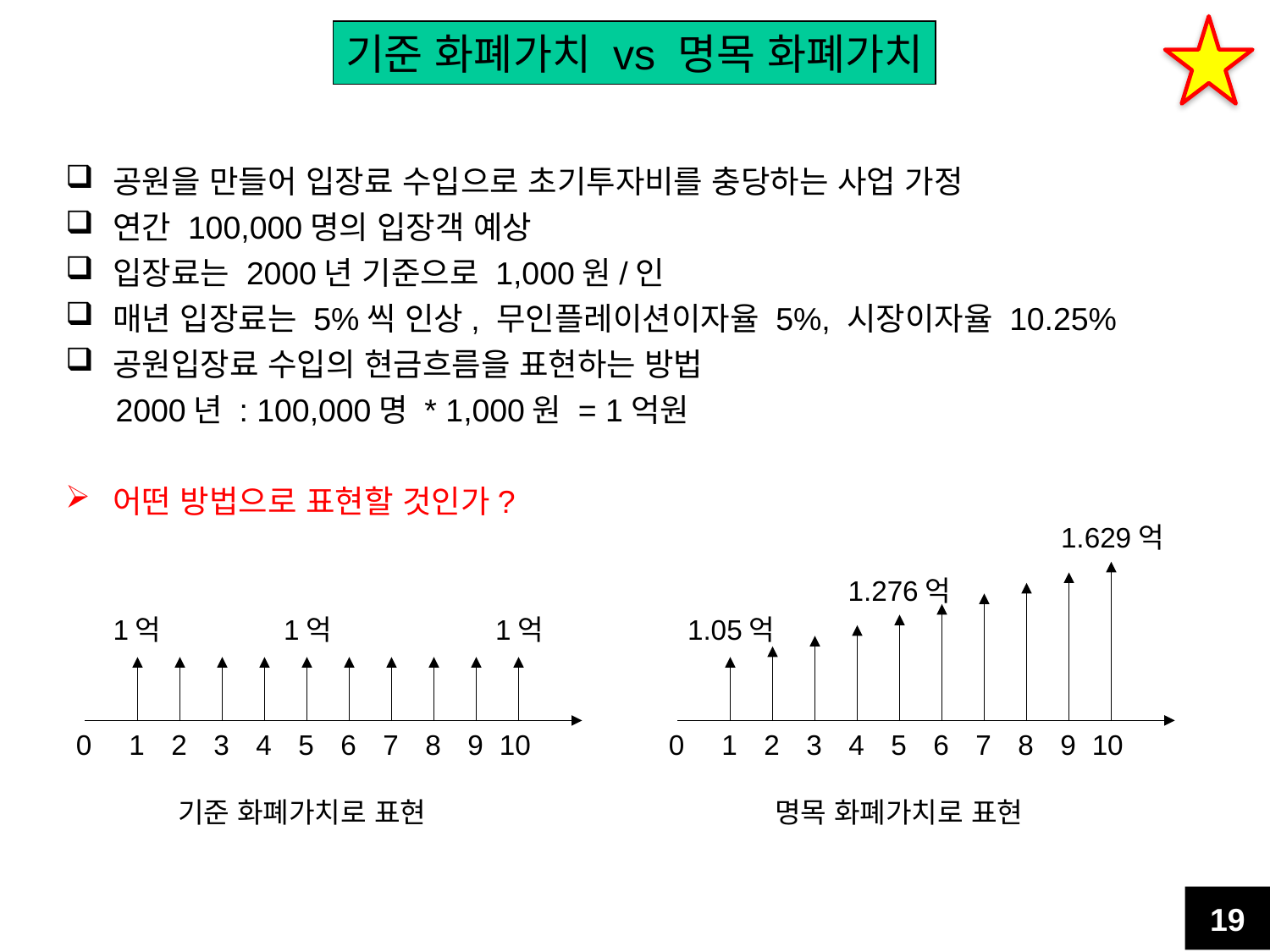

기준 화폐가치 vs 명목 화폐가치
공원을 만들어 입장료 수입으로 초기투자비를 충당하는 사업 가정
연간 100,000명의 입장객 예상
입장료는 2000년 기준으로 1,000원/인
매년 입장료는 5%씩 인상, 무인플레이션이자율 5%, 시장이자율 10.25%
공원입장료 수입의 현금흐름을 표현하는 방법
	2000년 : 100,000명 * 1,000원 = 1억원

어떤 방법으로 표현할 것인가?
1.629억
0
1
2
3
4
5
6
7
8
9
10
1.276억
1억
1억
1억
1.05억
0
1
2
3
4
5
6
7
8
9
10
기준 화폐가치로 표현
명목 화폐가치로 표현
19